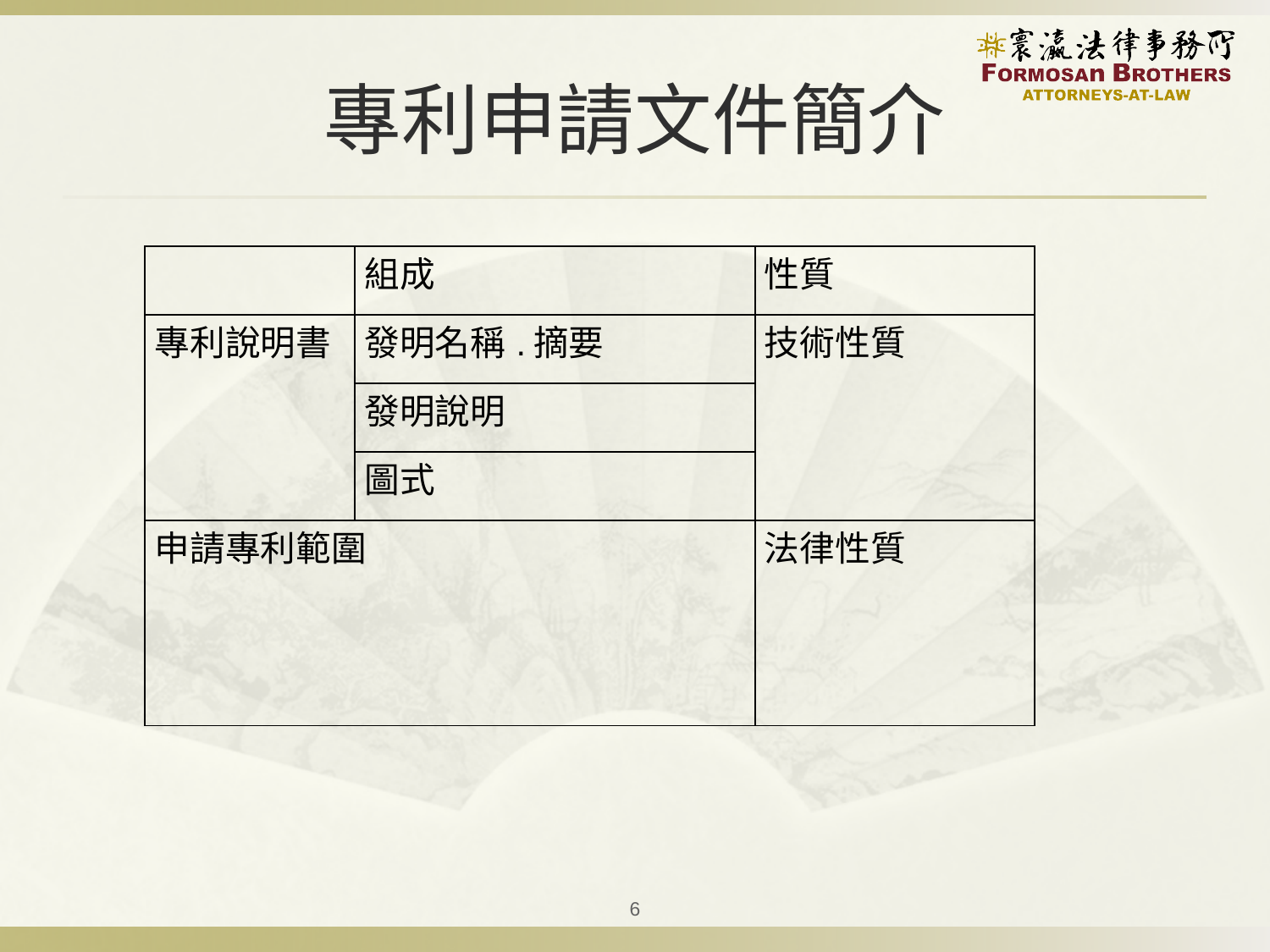

# 專利申請文件簡介

|  | 組成 | 性質 |
| --- | --- | --- |
| 專利說明書 | 發明名稱.摘要 | 技術性質 |
|  | 發明說明 |  |
|  | 圖式 |  |
| 申請專利範圍 |  | 法律性質 |
6